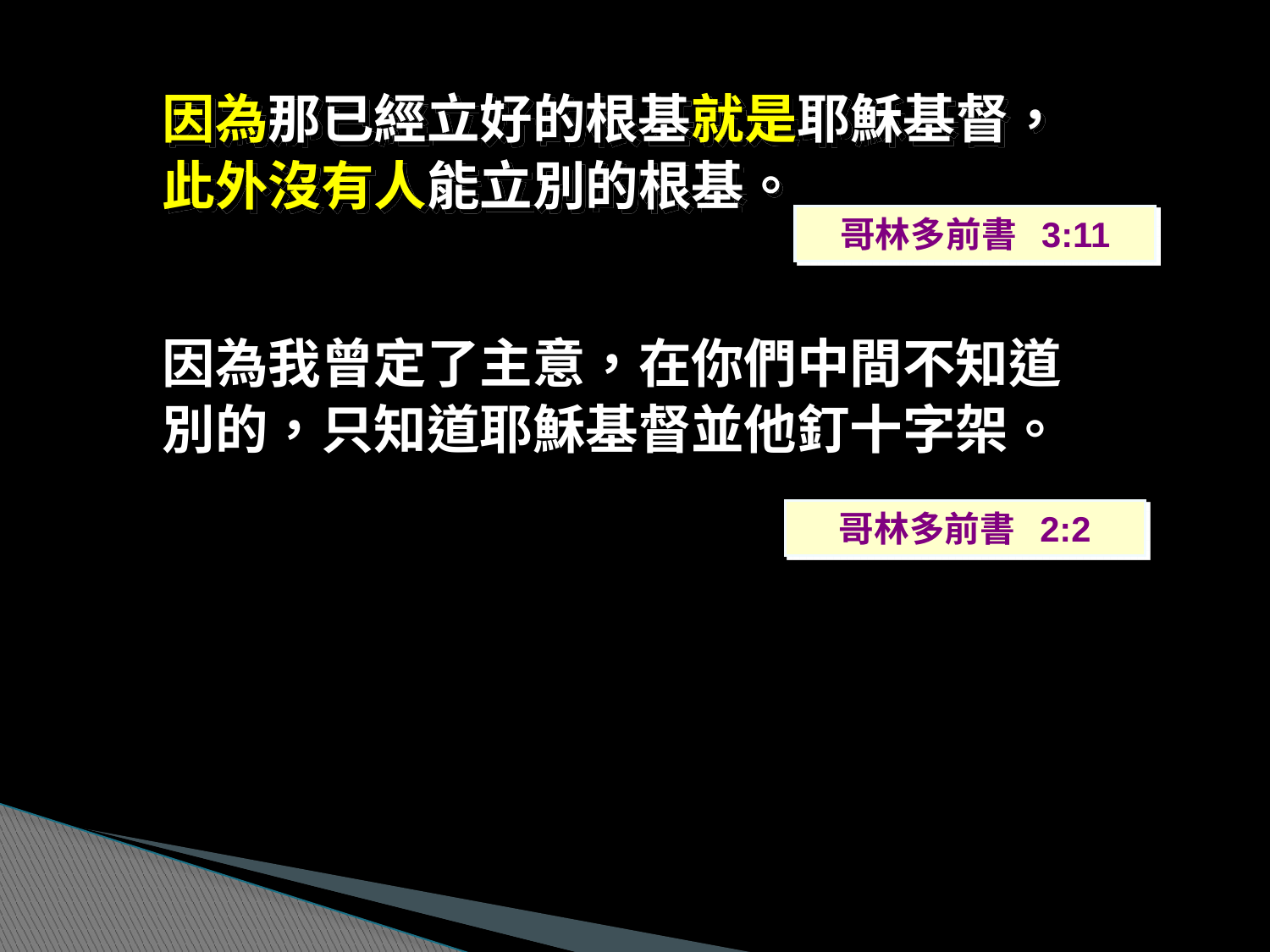

因為那已經立好的根基就是耶穌基督，  此外沒有人能立別的根基。
哥林多前書  3:11
	因為我曾定了主意，在你們中間不知道別的，只知道耶穌基督並他釘十字架。
哥林多前書  2:2